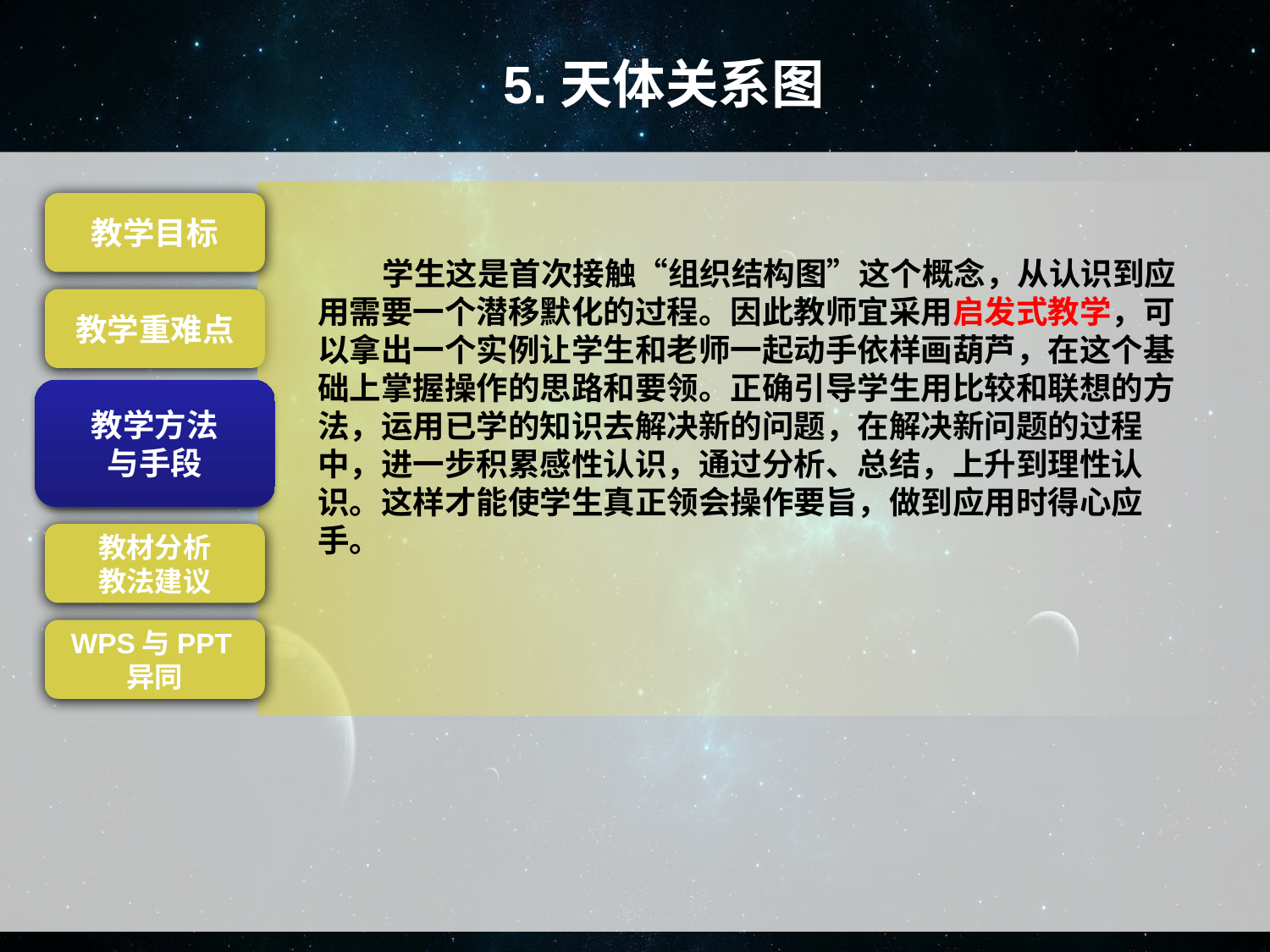

5.天体关系图

        学生这是首次接触“组织结构图”这个概念，从认识到应用需要一个潜移默化的过程。因此教师宜采用启发式教学，可以拿出一个实例让学生和老师一起动手依样画葫芦，在这个基础上掌握操作的思路和要领。正确引导学生用比较和联想的方法，运用已学的知识去解决新的问题，在解决新问题的过程中，进一步积累感性认识，通过分析、总结，上升到理性认识。这样才能使学生真正领会操作要旨，做到应用时得心应手。

教学目标
教学重难点
教学方法
与手段
教学方法
与手段
教材分析
教法建议
WPS与PPT异同